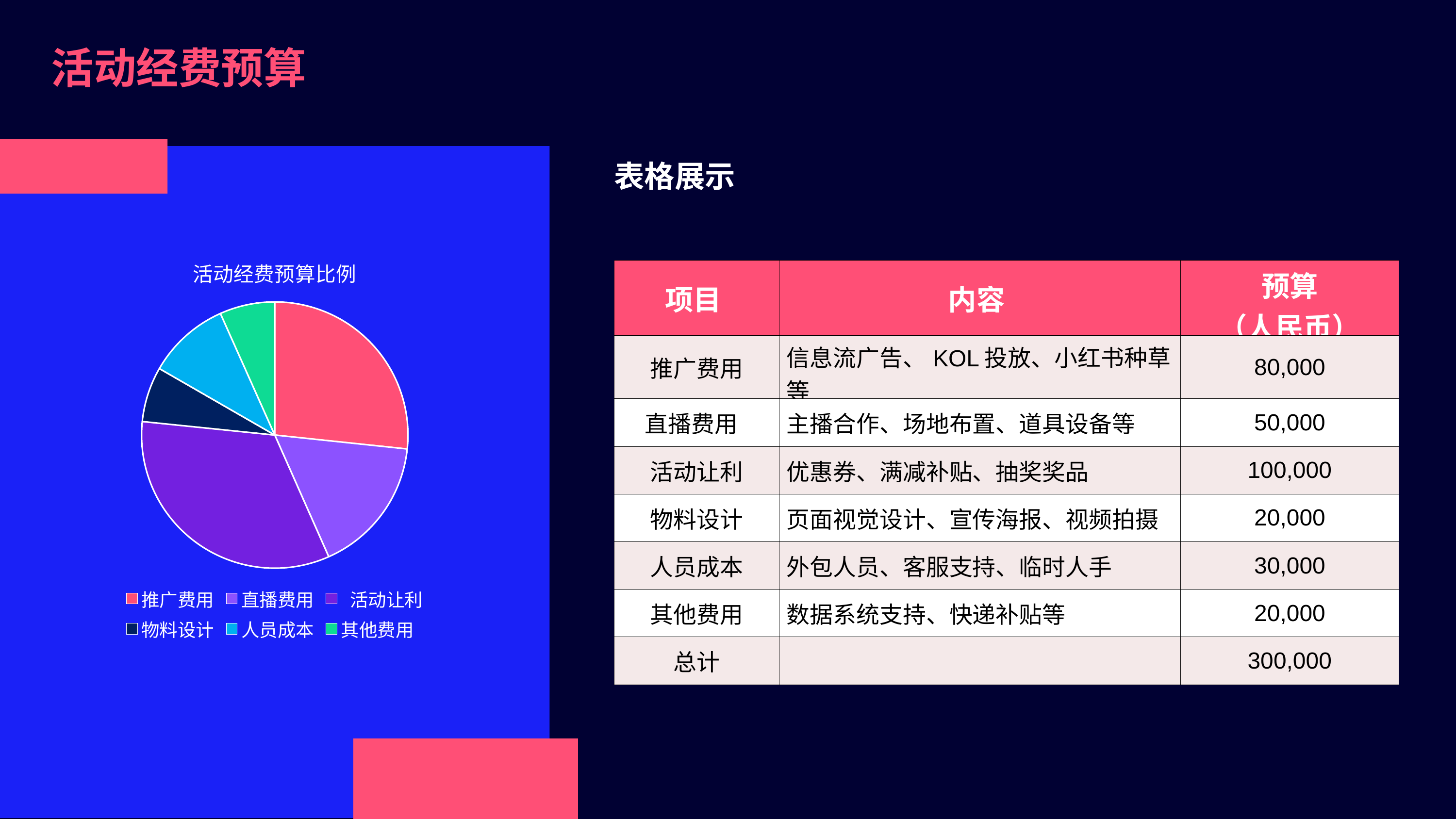

活动经费预算

表格展示

### Chart: 活动经费预算比例

| Category | 比例 |  |  |
|---|---|---|---|
| 推广费用 | 0.267 | None | None |
| 直播费用 | 0.16699999999999998 | None | None |
|  活动让利 | 0.33299999999999996 | None | None |
| 物料设计 | 0.067 | None | None |
| 人员成本 | 0.1 | None | None |
| 其他费用 | 0.067 | None | None |
| 项目 | 内容 | 预算 （人民币） |
| --- | --- | --- |
| 推广费用 | 信息流广告、KOL投放、小红书种草等 | 80,000 |
| 直播费用 | 主播合作、场地布置、道具设备等 | 50,000 |
| 活动让利 | 优惠券、满减补贴、抽奖奖品 | 100,000 |
| 物料设计 | 页面视觉设计、宣传海报、视频拍摄 | 20,000 |
| 人员成本 | 外包人员、客服支持、临时人手 | 30,000 |
| 其他费用 | 数据系统支持、快递补贴等 | 20,000 |
| 总计 |  | 300,000 |